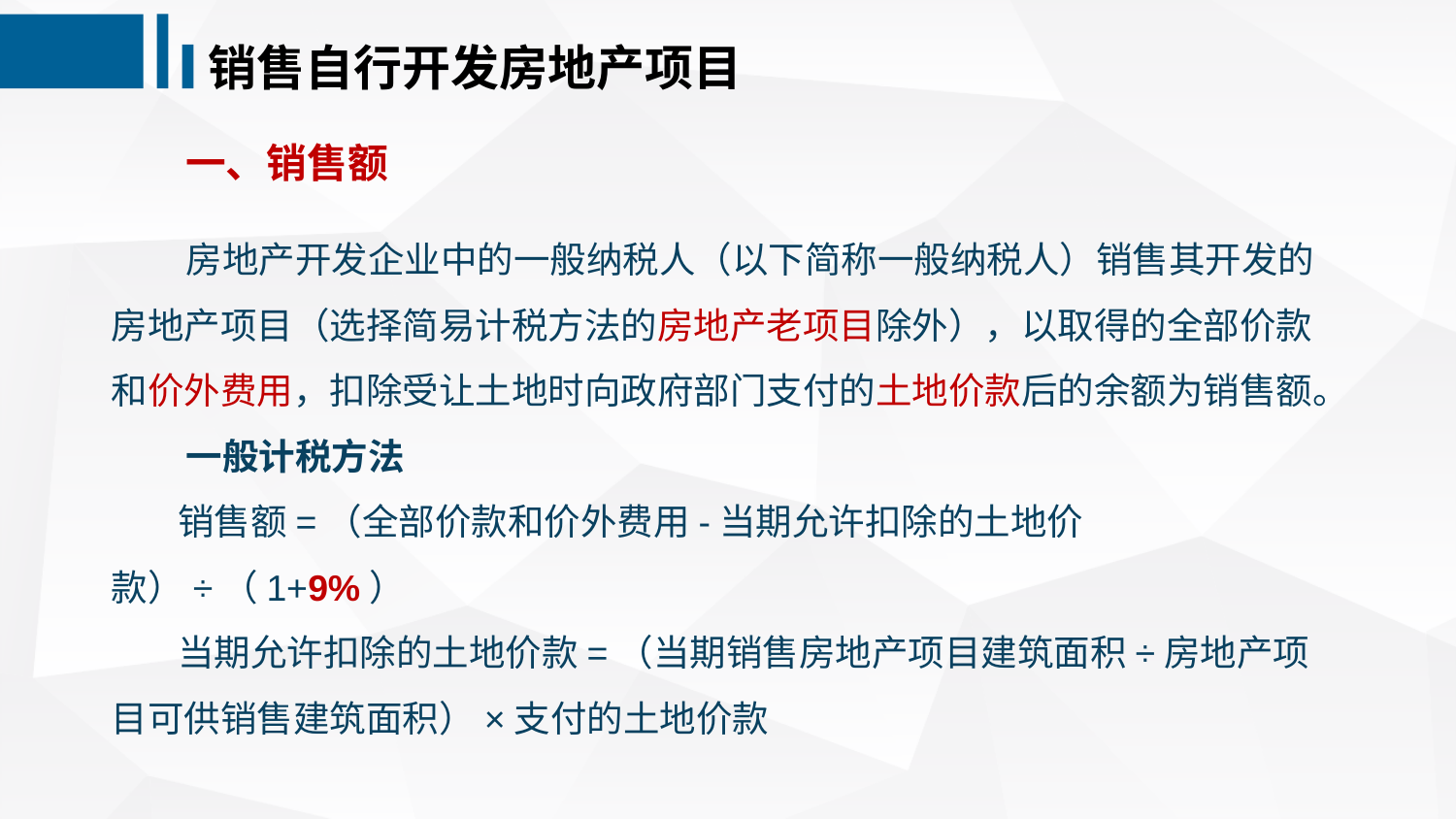

销售自行开发房地产项目
       一、销售额

        房地产开发企业中的一般纳税人（以下简称一般纳税人）销售其开发的房地产项目（选择简易计税方法的房地产老项目除外），以取得的全部价款和价外费用，扣除受让土地时向政府部门支付的土地价款后的余额为销售额。
        一般计税方法
       销售额=（全部价款和价外费用-当期允许扣除的土地价款）÷（1+9%）
       当期允许扣除的土地价款=（当期销售房地产项目建筑面积÷房地产项目可供销售建筑面积）×支付的土地价款
10